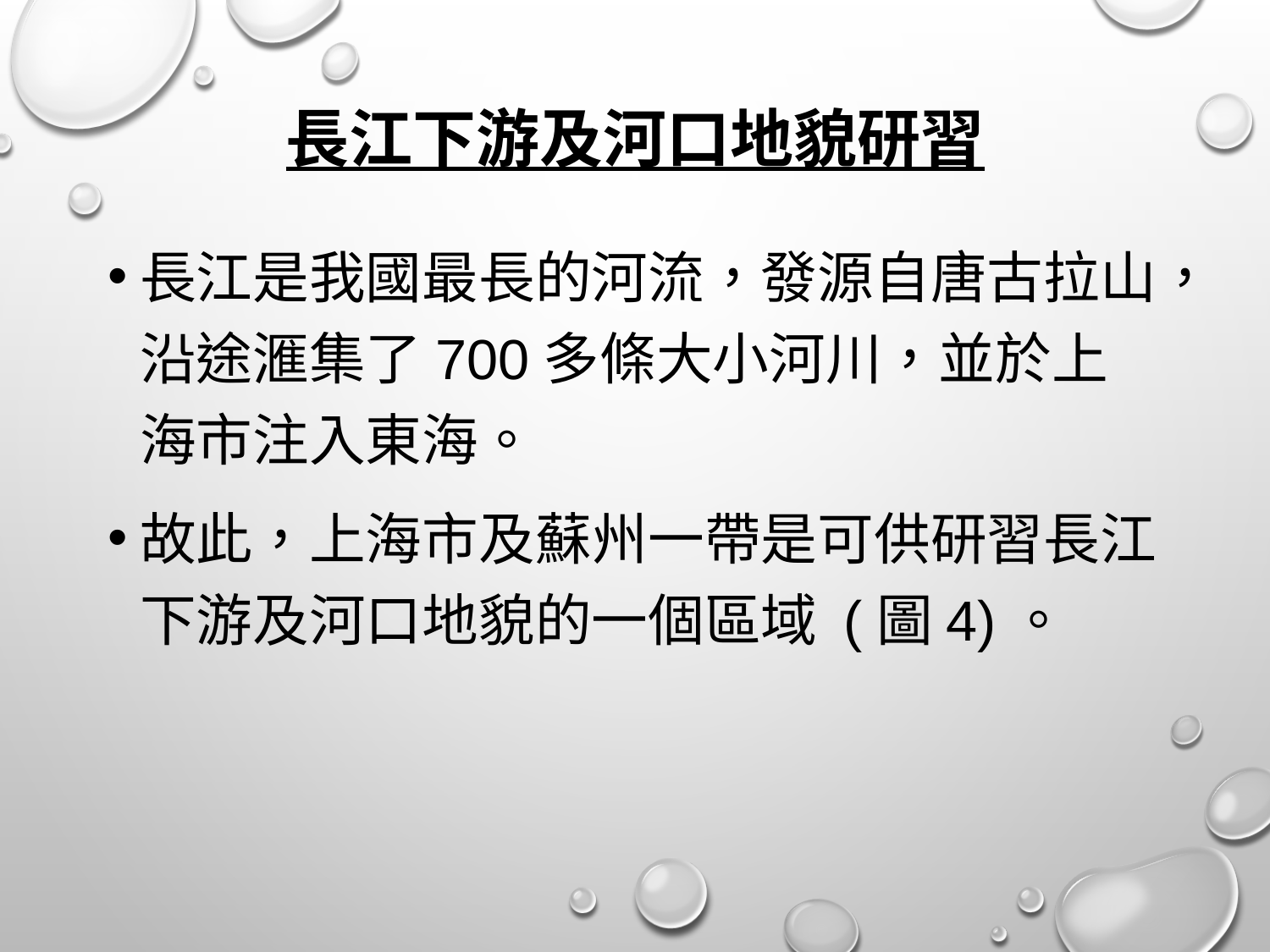

# 長江下游及河口地貌研習
長江是我國最長的河流，發源自唐古拉山，沿途滙集了700多條大小河川，並於上海市注入東海。
故此，上海市及蘇州一帶是可供研習長江下游及河口地貌的一個區域 (圖4)。